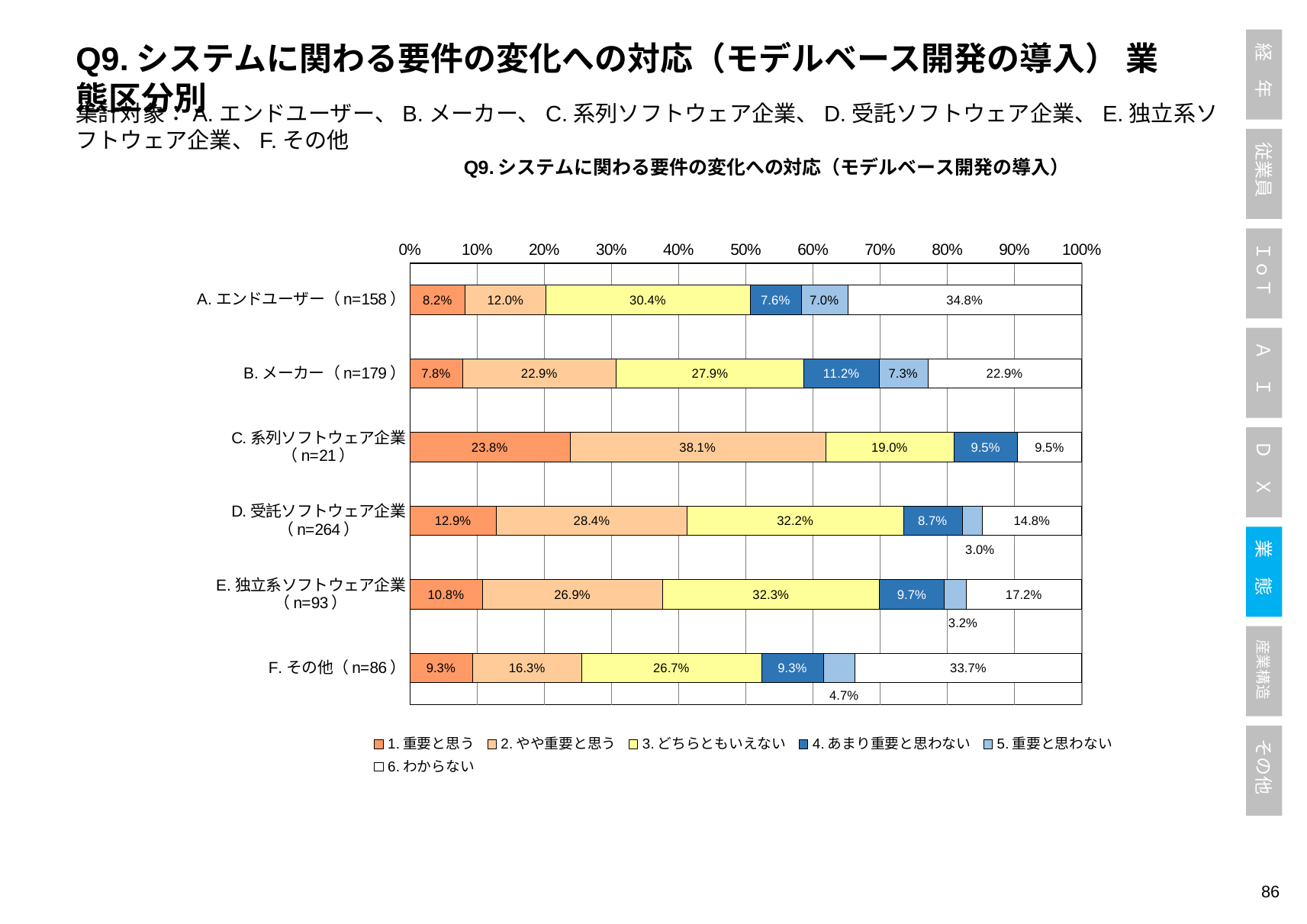

Q9.システムに関わる要件の変化への対応（モデルベース開発の導入） 業態区分別
集計対象：A.エンドユーザー、B.メーカー、C.系列ソフトウェア企業、D.受託ソフトウェア企業、E.独立系ソフトウェア企業、F.その他

### Chart: Q9.システムに関わる要件の変化への対応（モデルベース開発の導入）

| Category | 1.重要と思う | 2.やや重要と思う | 3.どちらともいえない | 4.あまり重要と思わない | 5.重要と思わない | 6.わからない |
|---|---|---|---|---|---|---|
| A.エンドユーザー（n=158） | 0.08227848101265822 | 0.12025316455696203 | 0.3037974683544304 | 0.0759493670886076 | 0.06962025316455696 | 0.34810126582278483 |
| B.メーカー（n=179） | 0.0782122905027933 | 0.22905027932960895 | 0.27932960893854747 | 0.11173184357541899 | 0.07262569832402235 | 0.22905027932960895 |
| C.系列ソフトウェア企業（n=21） | 0.23809523809523808 | 0.38095238095238093 | 0.19047619047619047 | 0.09523809523809523 | 0.0 | 0.09523809523809523 |
| D.受託ソフトウェア企業（n=264） | 0.12878787878787878 | 0.2840909090909091 | 0.32196969696969696 | 0.08712121212121213 | 0.030303030303030304 | 0.14772727272727273 |
| E.独立系ソフトウェア企業（n=93） | 0.10752688172043011 | 0.26881720430107525 | 0.3225806451612903 | 0.0967741935483871 | 0.03225806451612903 | 0.17204301075268819 |
| F.その他（n=86） | 0.09302325581395349 | 0.16279069767441862 | 0.26744186046511625 | 0.09302325581395349 | 0.046511627906976744 | 0.3372093023255814 |
86